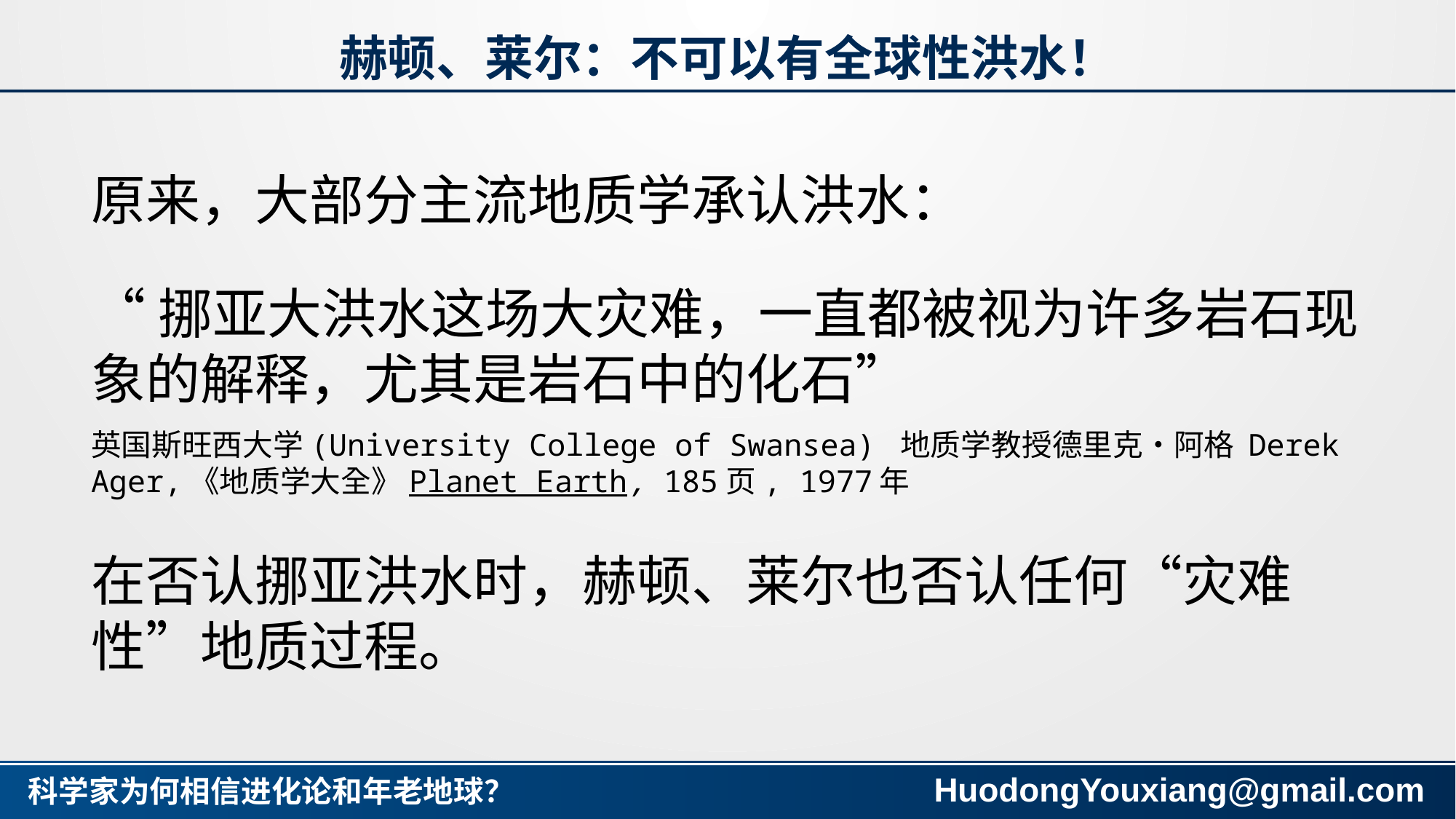

# 赫顿、莱尔：不可以有全球性洪水！
原来，大部分主流地质学承认洪水：

“挪亚大洪水这场大灾难，一直都被视为许多岩石现象的解释，尤其是岩石中的化石”
英国斯旺西大学(University College of Swansea) 地质学教授德里克‧阿格 Derek Ager,《地质学大全》Planet Earth, 185页, 1977年

在否认挪亚洪水时，赫顿、莱尔也否认任何“灾难性”地质过程。